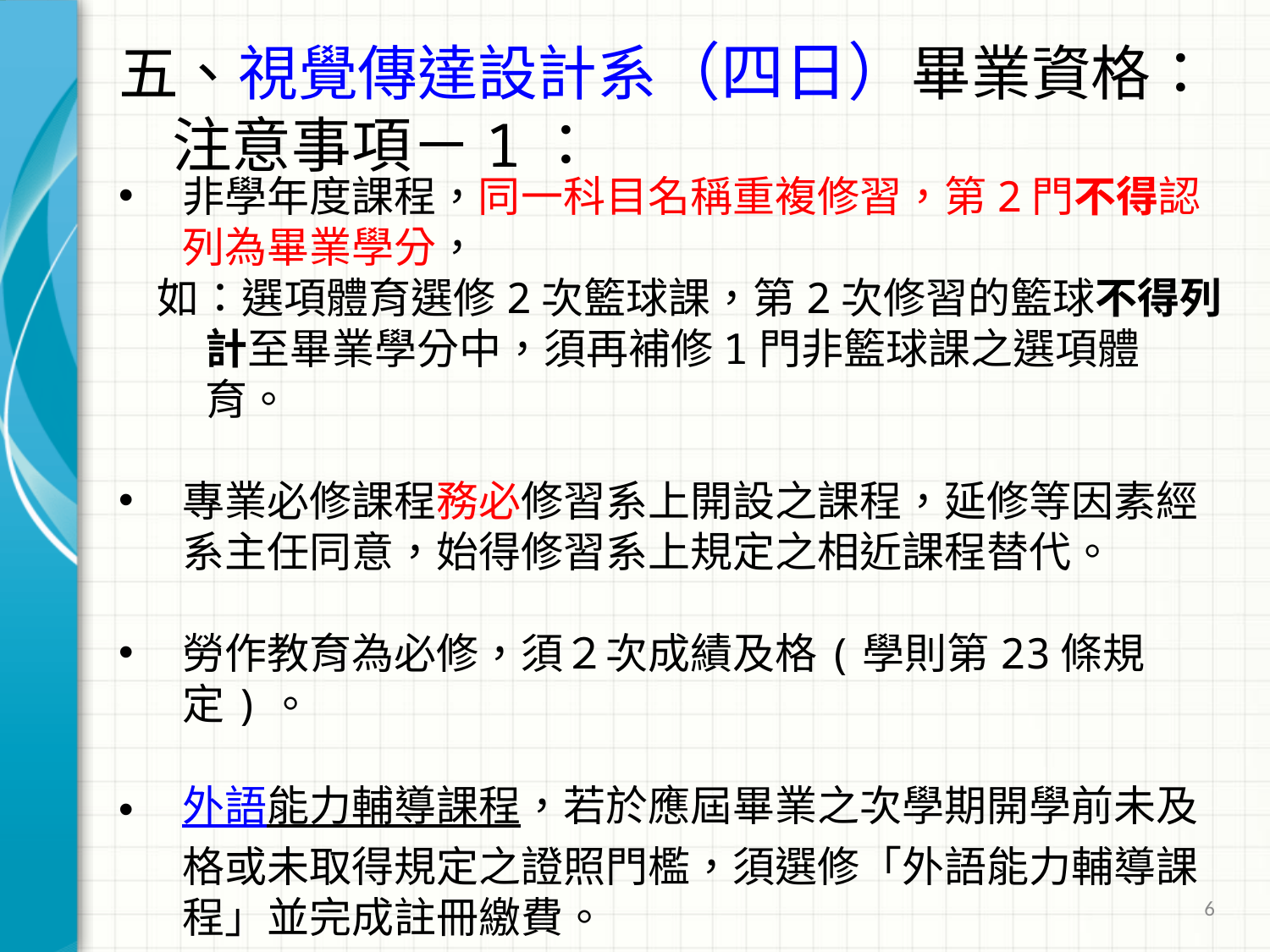

# 五、視覺傳達設計系（四日）畢業資格： 注意事項－1：
非學年度課程，同一科目名稱重複修習，第2門不得認列為畢業學分，
   如：選項體育選修2次籃球課，第2次修習的籃球不得列
        計至畢業學分中，須再補修1門非籃球課之選項體
        育。

專業必修課程務必修習系上開設之課程，延修等因素經系主任同意，始得修習系上規定之相近課程替代。

勞作教育為必修，須２次成績及格(學則第23條規定)。

外語能力輔導課程，若於應屆畢業之次學期開學前未及格或未取得規定之證照門檻，須選修「外語能力輔導課程」並完成註冊繳費。
6